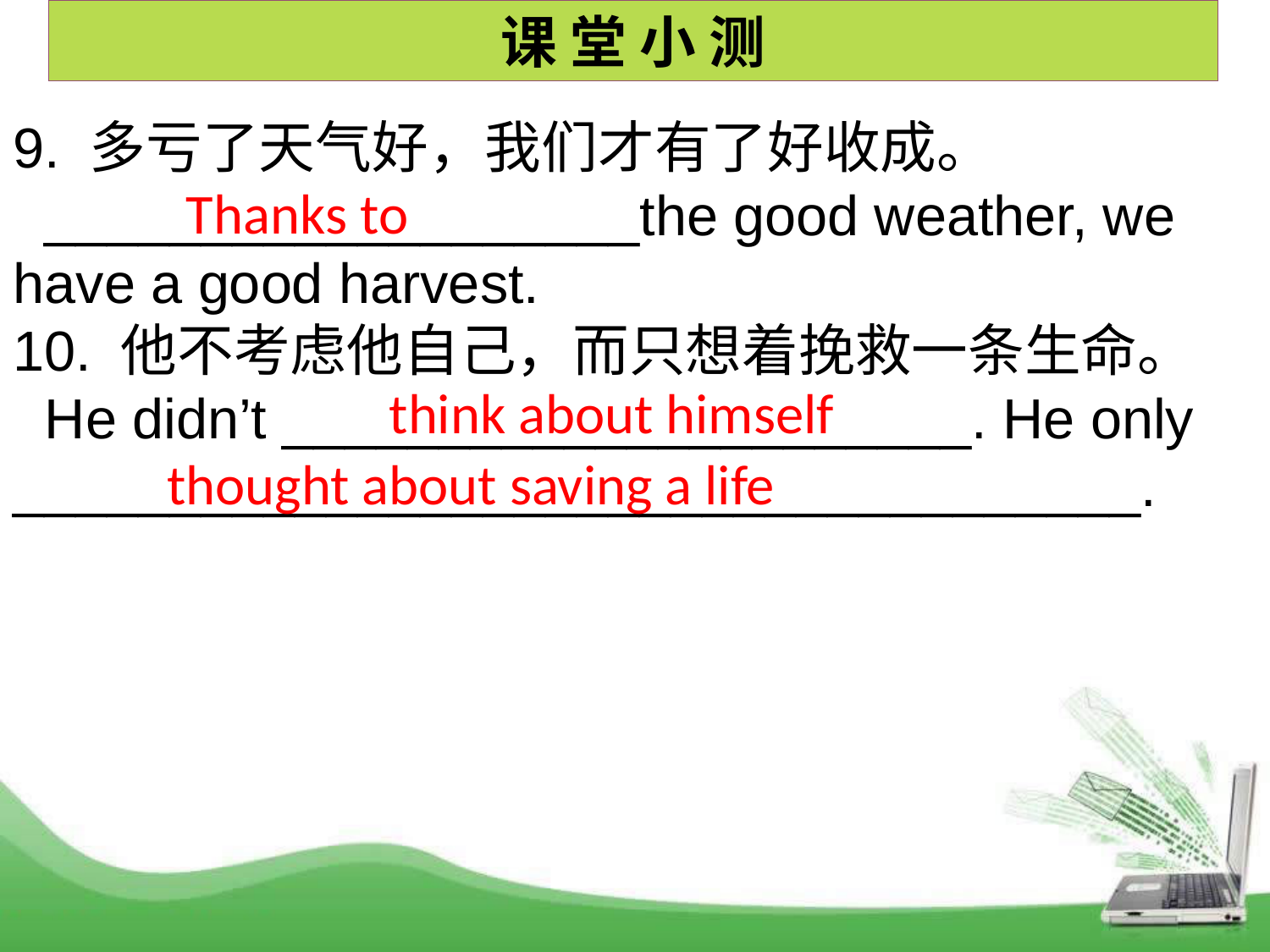

课 堂 小 测

9. 多亏了天气好，我们才有了好收成。
  ___________________the good weather, we have a good harvest.
10. 他不考虑他自己，而只想着挽救一条生命。
  He didn’t ______________________. He only ____________________________________.
Thanks to
think about himself
thought about saving a life